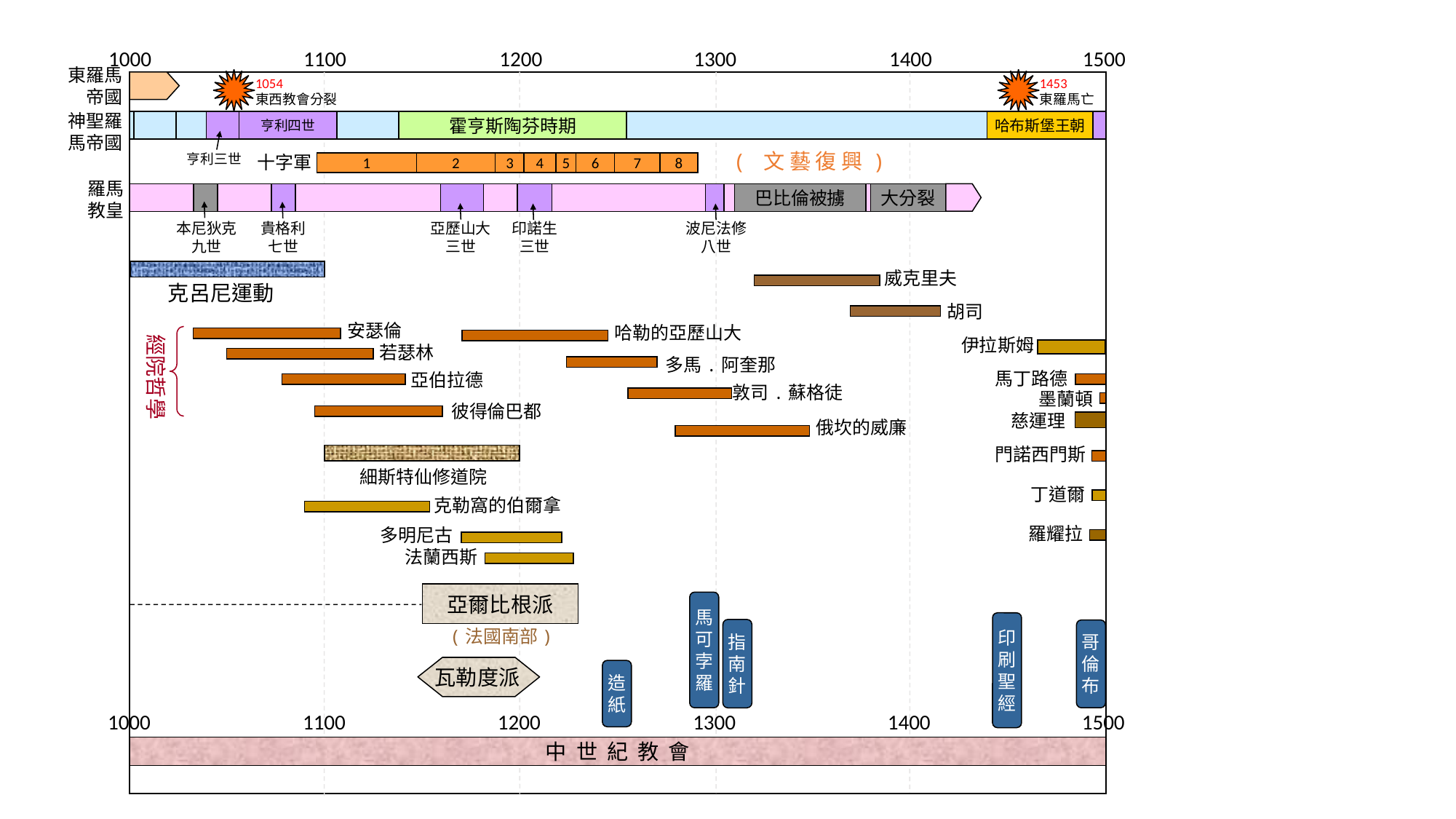

1000
1100
1200
1300
1400
1500
東羅馬
帝國
1054
東西教會分裂
1453
東羅馬亡

神聖羅
馬帝國

亨利四世

霍亨斯陶芬時期

哈布斯堡王朝

( 文 藝 復 興 )
亨利三世
十字軍
1
2
3
4
5
6
7
8
羅馬
教皇

巴比倫被擄

大分裂

本尼狄克
九世
貴格利
七世
亞歷山大
三世
印諾生
三世
波尼法修
八世

威克里夫
克呂尼運動

胡司

安瑟倫
哈勒的亞歷山大
經院哲學

伊拉斯姆

若瑟林

多馬.阿奎那

馬丁路德
亞伯拉德

敦司.蘇格徒
墨蘭頓

彼得倫巴都
慈運理

俄坎的威廉

門諾西門斯

細斯特仙修道院
丁道爾
克勒窩的伯爾拿

羅耀拉
多明尼古

法蘭西斯

亞爾比根派
馬
可
孛
羅

印
刷
聖
經
(法國南部)
指
南
針
哥
倫
布

瓦勒度派
造
紙
1000
1100
1200
1300
1400
1500
中  世  紀  教  會